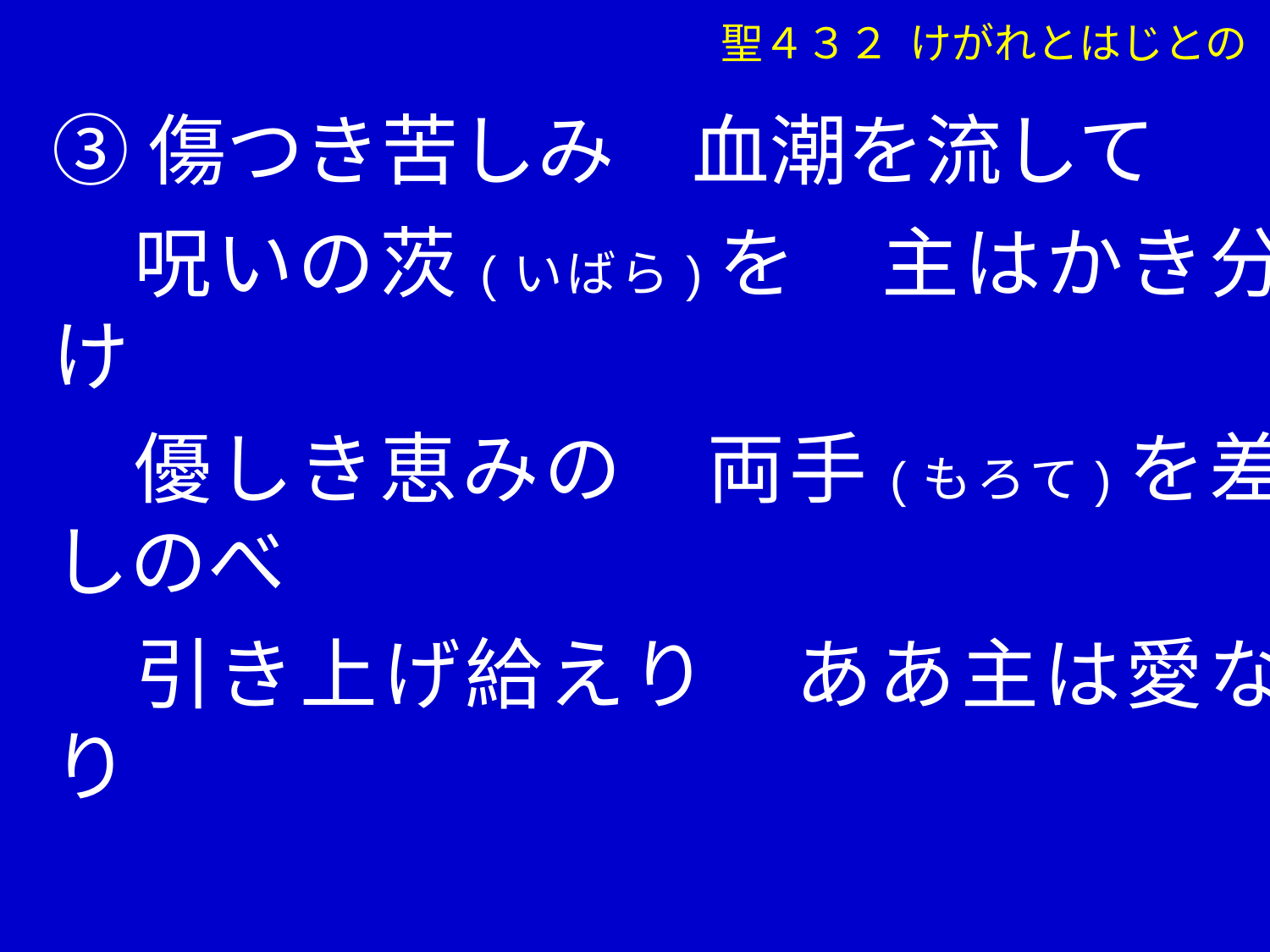

③傷つき苦しみ　血潮を流して
　呪いの茨(いばら)を　主はかき分け
　優しき恵みの　両手(もろて)を差しのべ
　引き上げ給えり　ああ主は愛なり

聖４３２  けがれとはじとの